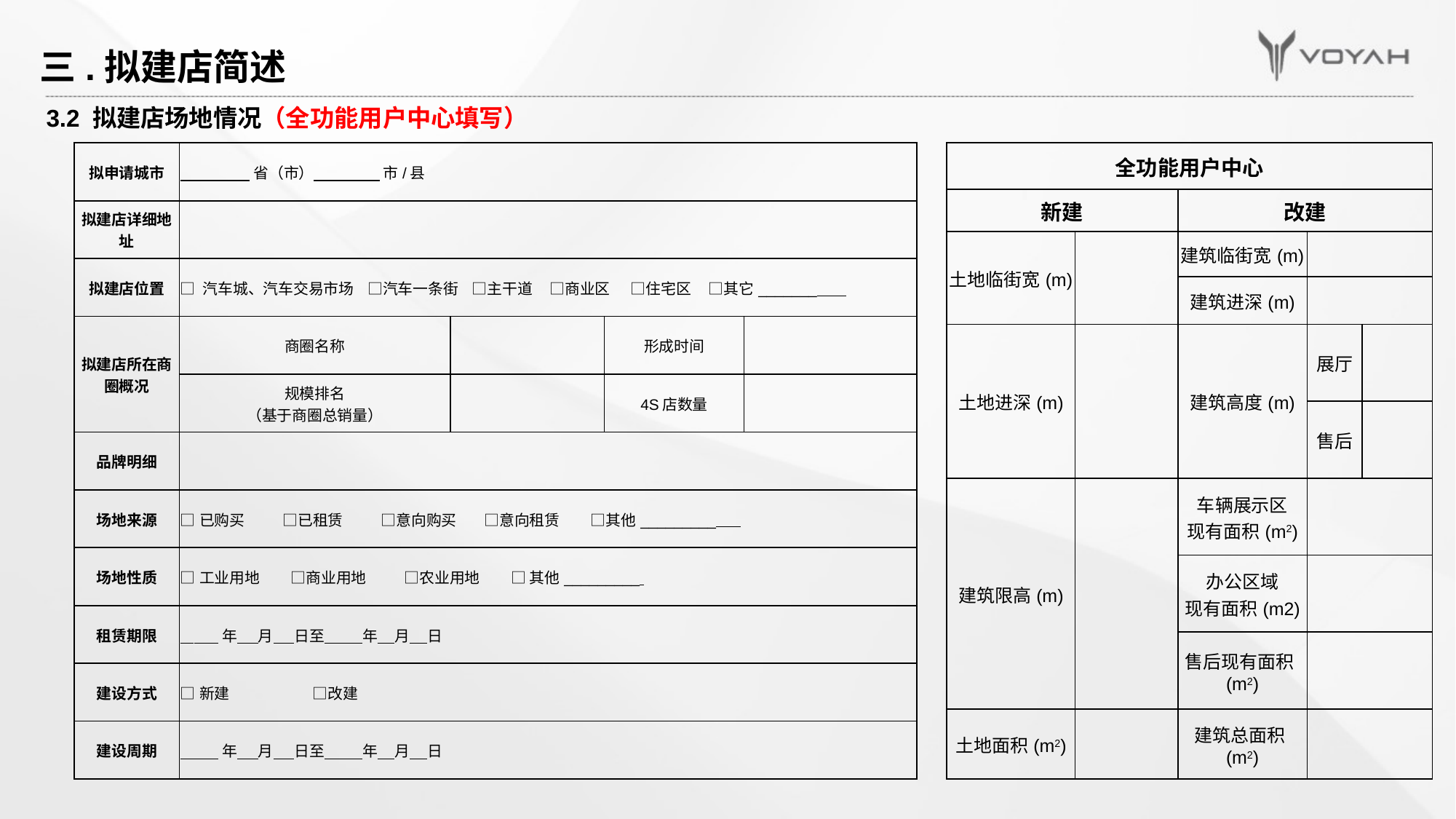

三.拟建店简述
# 3.2 拟建店场地情况（全功能用户中心填写）
| 拟申请城市 | 省（市） 市/县 |  |  |  |
| --- | --- | --- | --- | --- |
| 拟建店详细地址 |  |  |  |  |
| 拟建店位置 | □ 汽车城、汽车交易市场 □汽车一条街 □主干道 □商业区 □住宅区 □其它\_\_\_\_\_\_\_ |  |  |  |
| 拟建店所在商圈概况 | 商圈名称 |  | 形成时间 |  |
|  | 规模排名 （基于商圈总销量） |  | 4S店数量 |  |
| 品牌明细 |  |  |  |  |
| 场地来源 | □已购买 □已租赁 □意向购买 □意向租赁 □其他\_\_\_\_\_\_\_\_\_ |  |  |  |
| 场地性质 | □工业用地 □商业用地 □农业用地 □ 其他\_\_\_\_\_\_\_\_\_ |  |  |  |
| 租赁期限 | 年 月 日至 年 月 日 |  |  |  |
| 建设方式 | □新建 □改建 |  |  |  |
| 建设周期 | 年 月 日至 年 月 日 |  |  |  |
| 全功能用户中心 |  |  |  |  |
| --- | --- | --- | --- | --- |
| 新建 |  | 改建 |  |  |
| 土地临街宽(m) |  | 建筑临街宽(m) |  |  |
|  |  | 建筑进深(m) |  |  |
| 土地进深(m) |  | 建筑高度(m) | 展厅 |  |
|  |  |  | 售后 |  |
| 建筑限高(m) |  | 车辆展示区 现有面积(m2) |  |  |
|  |  | 办公区域 现有面积(m2) |  |  |
|  |  | 售后现有面积(m2) |  |  |
| 土地面积(m2) |  | 建筑总面积(m2) |  |  |